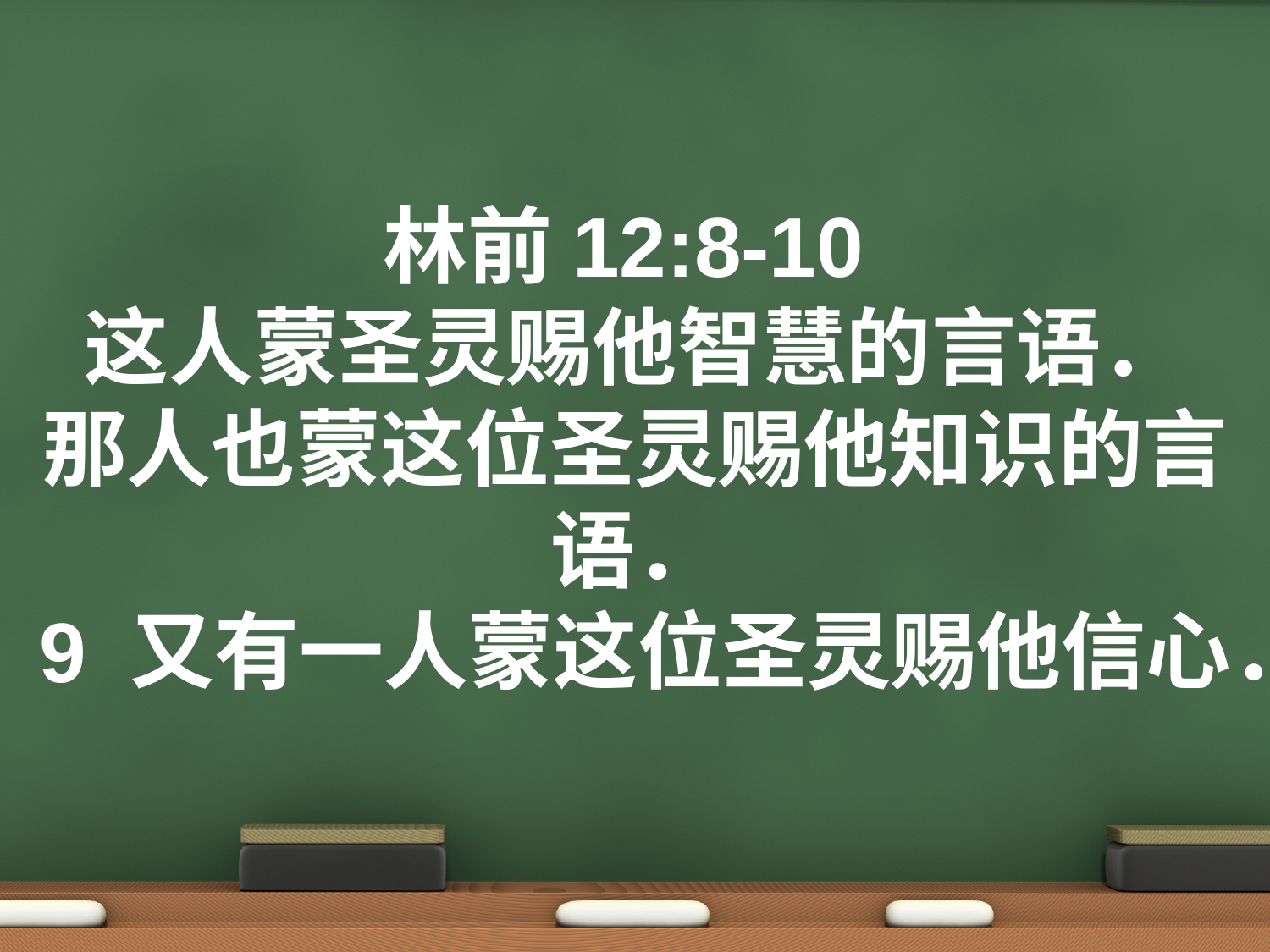

林前12:8-10
这人蒙圣灵赐他智慧的言语．
那人也蒙这位圣灵赐他知识的言语．
9 又有一人蒙这位圣灵赐他信心．